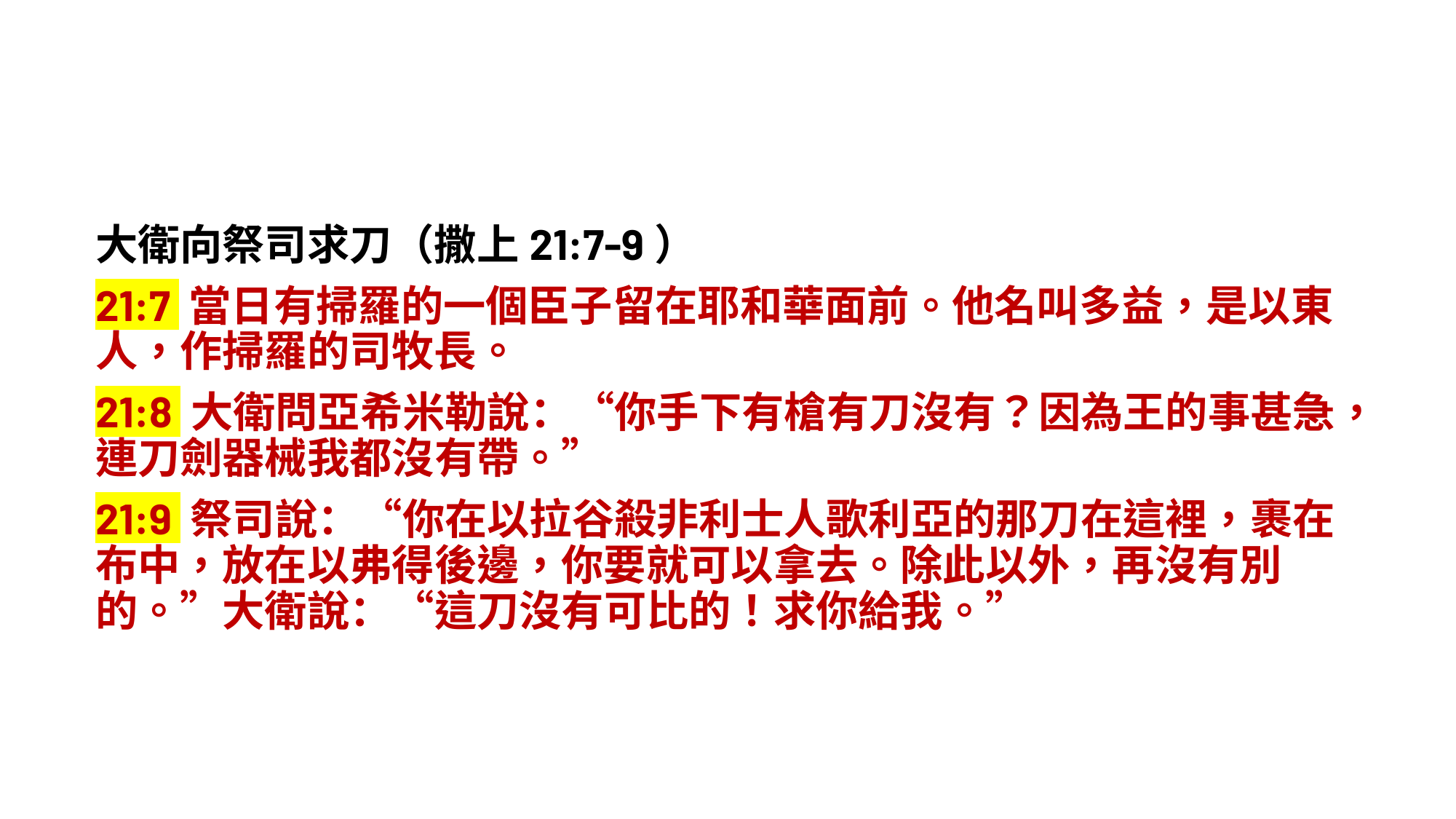

大衛向祭司求刀（撒上21:7-9）
21:7 當日有掃羅的一個臣子留在耶和華面前。他名叫多益，是以東人，作掃羅的司牧長。
21:8 大衛問亞希米勒說：“你手下有槍有刀沒有？因為王的事甚急，連刀劍器械我都沒有帶。”
21:9 祭司說：“你在以拉谷殺非利士人歌利亞的那刀在這裡，裹在布中，放在以弗得後邊，你要就可以拿去。除此以外，再沒有別的。”大衛說：“這刀沒有可比的！求你給我。”